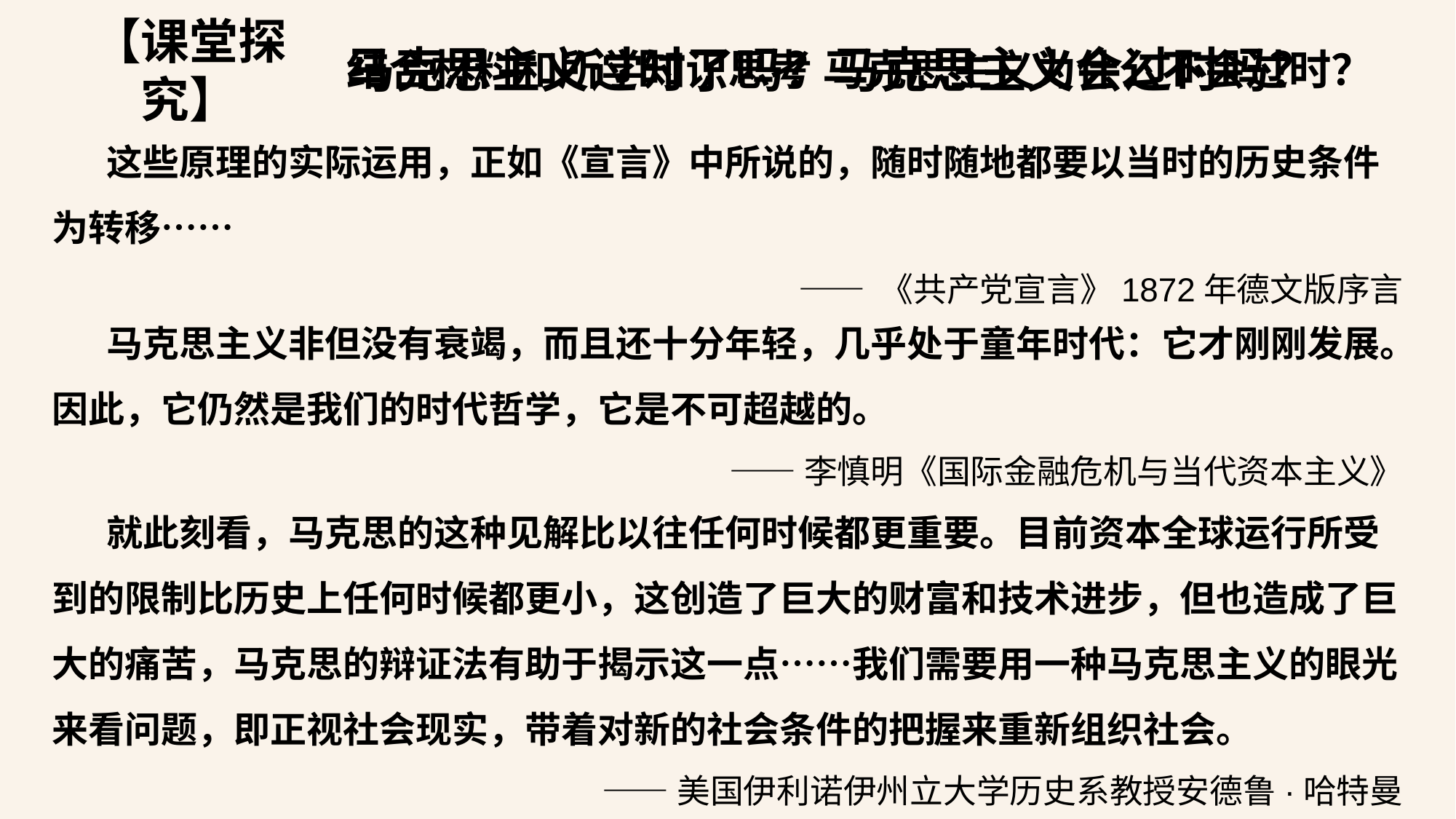

【课堂探究】
马克思主义过时了吗？马克思主义会过时吗？
结合材料和所学知识思考 马克思主义为什么不会过时？
这些原理的实际运用，正如《宣言》中所说的，随时随地都要以当时的历史条件为转移……
—— 《共产党宣言》1872年德文版序言
马克思主义非但没有衰竭，而且还十分年轻，几乎处于童年时代：它才刚刚发展。因此，它仍然是我们的时代哲学，它是不可超越的。
——李慎明《国际金融危机与当代资本主义》
就此刻看，马克思的这种见解比以往任何时候都更重要。目前资本全球运行所受到的限制比历史上任何时候都更小，这创造了巨大的财富和技术进步，但也造成了巨大的痛苦，马克思的辩证法有助于揭示这一点……我们需要用一种马克思主义的眼光来看问题，即正视社会现实，带着对新的社会条件的把握来重新组织社会。
——美国伊利诺伊州立大学历史系教授安德鲁·哈特曼